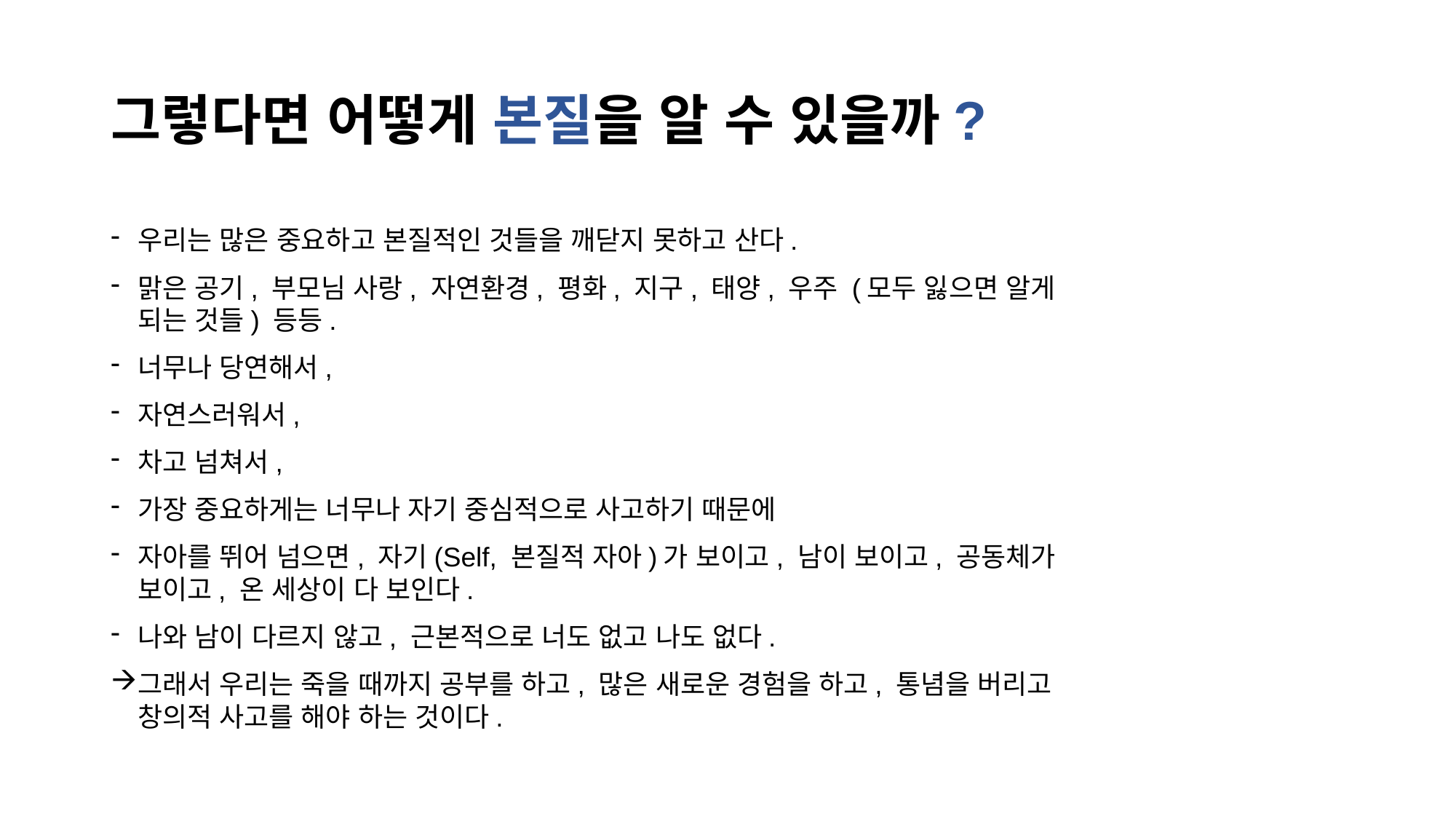

# 그렇다면 어떻게 본질을 알 수 있을까?
우리는 많은 중요하고 본질적인 것들을 깨닫지 못하고 산다.
맑은 공기, 부모님 사랑, 자연환경, 평화, 지구, 태양, 우주 (모두 잃으면 알게 되는 것들) 등등.
너무나 당연해서,
자연스러워서,
차고 넘쳐서,
가장 중요하게는 너무나 자기 중심적으로 사고하기 때문에
자아를 뛰어 넘으면, 자기(Self, 본질적 자아)가 보이고, 남이 보이고, 공동체가 보이고, 온 세상이 다 보인다.
나와 남이 다르지 않고, 근본적으로 너도 없고 나도 없다.
그래서 우리는 죽을 때까지 공부를 하고, 많은 새로운 경험을 하고, 통념을 버리고 창의적 사고를 해야 하는 것이다.